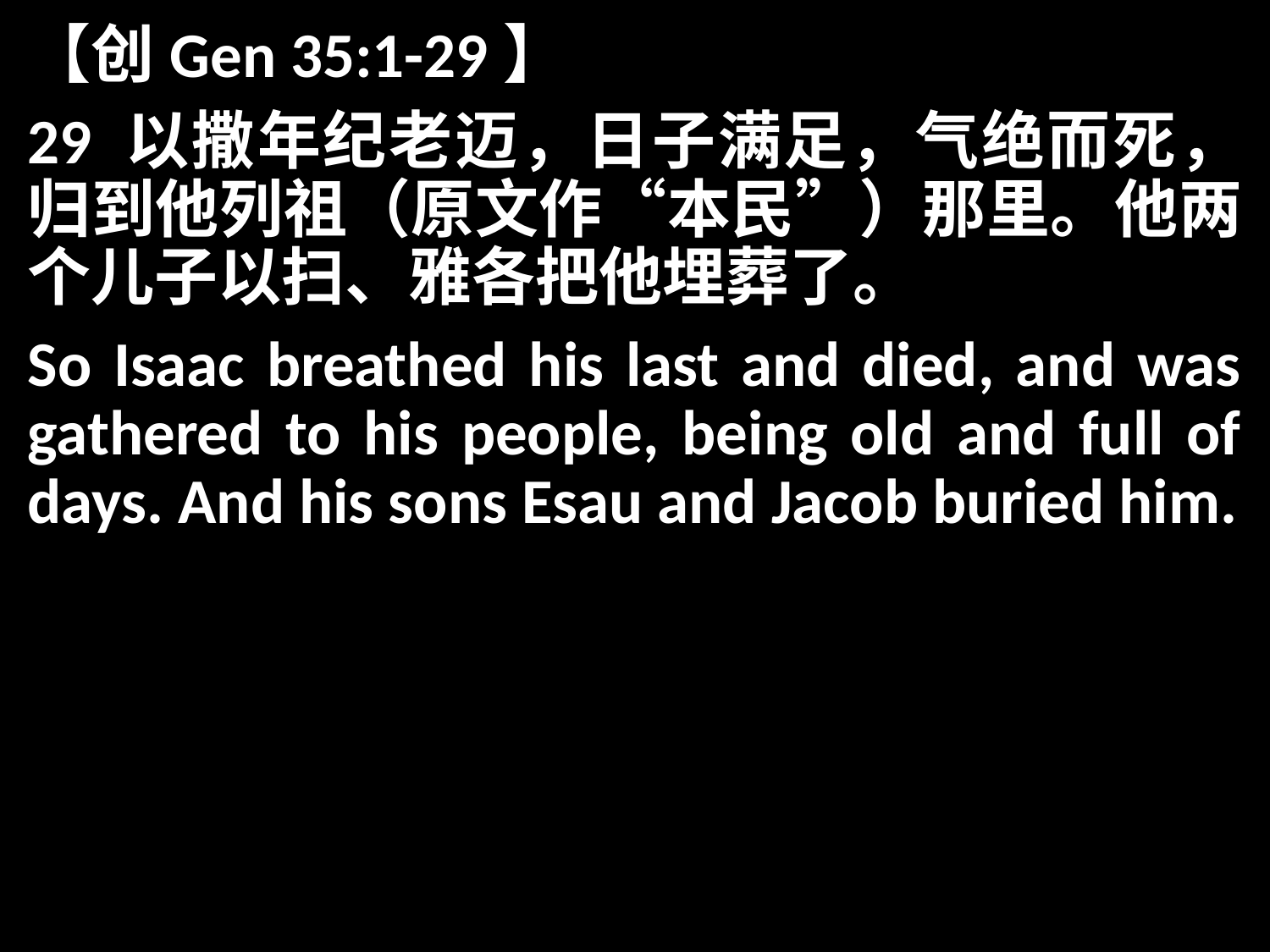

【创Gen 35:1-29】
29 以撒年纪老迈，日子满足，气绝而死，归到他列祖（原文作“本民”）那里。他两个儿子以扫、雅各把他埋葬了。
So Isaac breathed his last and died, and was gathered to his people, being old and full of days. And his sons Esau and Jacob buried him.